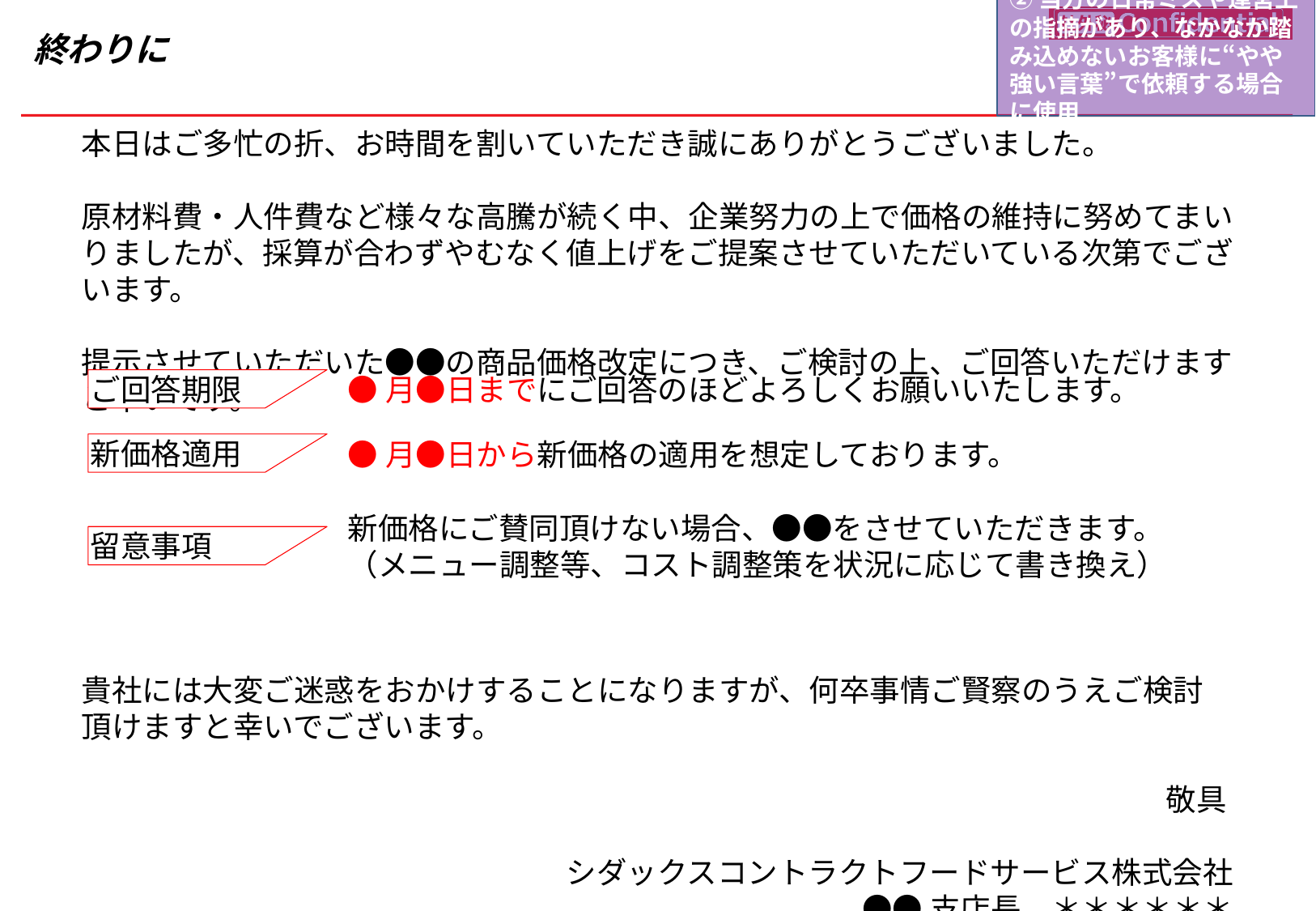

②当方の日常ミスや運営上の指摘があり、なかなか踏み込めないお客様に“やや強い言葉”で依頼する場合に使用
終わりに

本日はご多忙の折、お時間を割いていただき誠にありがとうございました。

原材料費・人件費など様々な高騰が続く中、企業努力の上で価格の維持に努めてまいりましたが、採算が合わずやむなく値上げをご提案させていただいている次第でございます。

提示させていただいた●●の商品価格改定につき、ご検討の上、ご回答いただけますと幸いです。

貴社には大変ご迷惑をおかけすることになりますが、何卒事情ご賢察のうえご検討頂けますと幸いでございます。

敬具

シダックスコントラクトフードサービス株式会社
●●支店長　＊＊＊＊＊＊
スーパーバイザー　＊＊＊＊＊＊

ご回答期限
●月●日までにご回答のほどよろしくお願いいたします。

新価格適用
●月●日から新価格の適用を想定しております。

留意事項
新価格にご賛同頂けない場合、●●をさせていただきます。
（メニュー調整等、コスト調整策を状況に応じて書き換え）